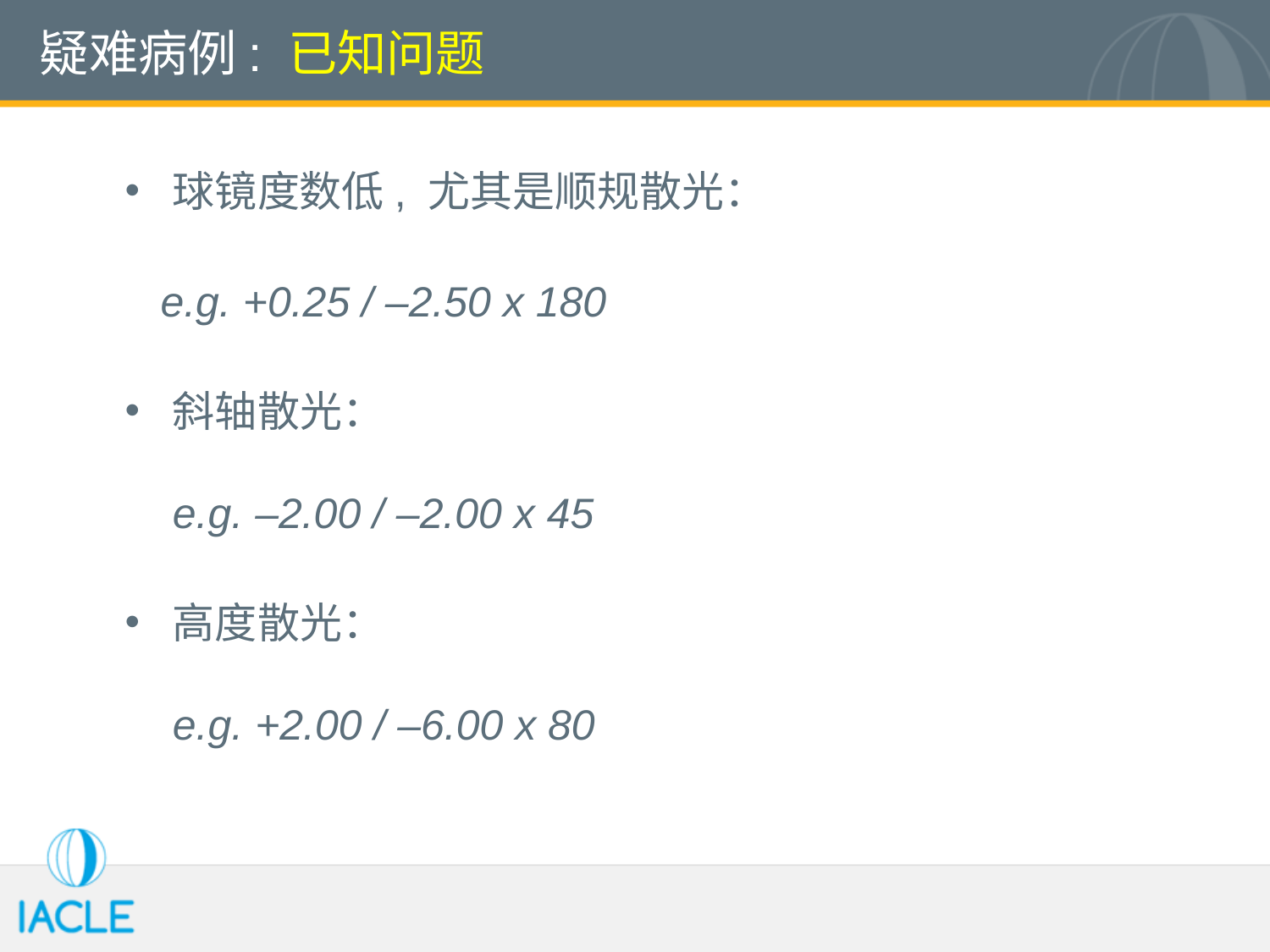

疑难病例: 已知问题
球镜度数低, 尤其是顺规散光：
   e.g. +0.25 / –2.50 x 180
斜轴散光：
e.g. –2.00 / –2.00 x 45
高度散光：
e.g. +2.00 / –6.00 x 80